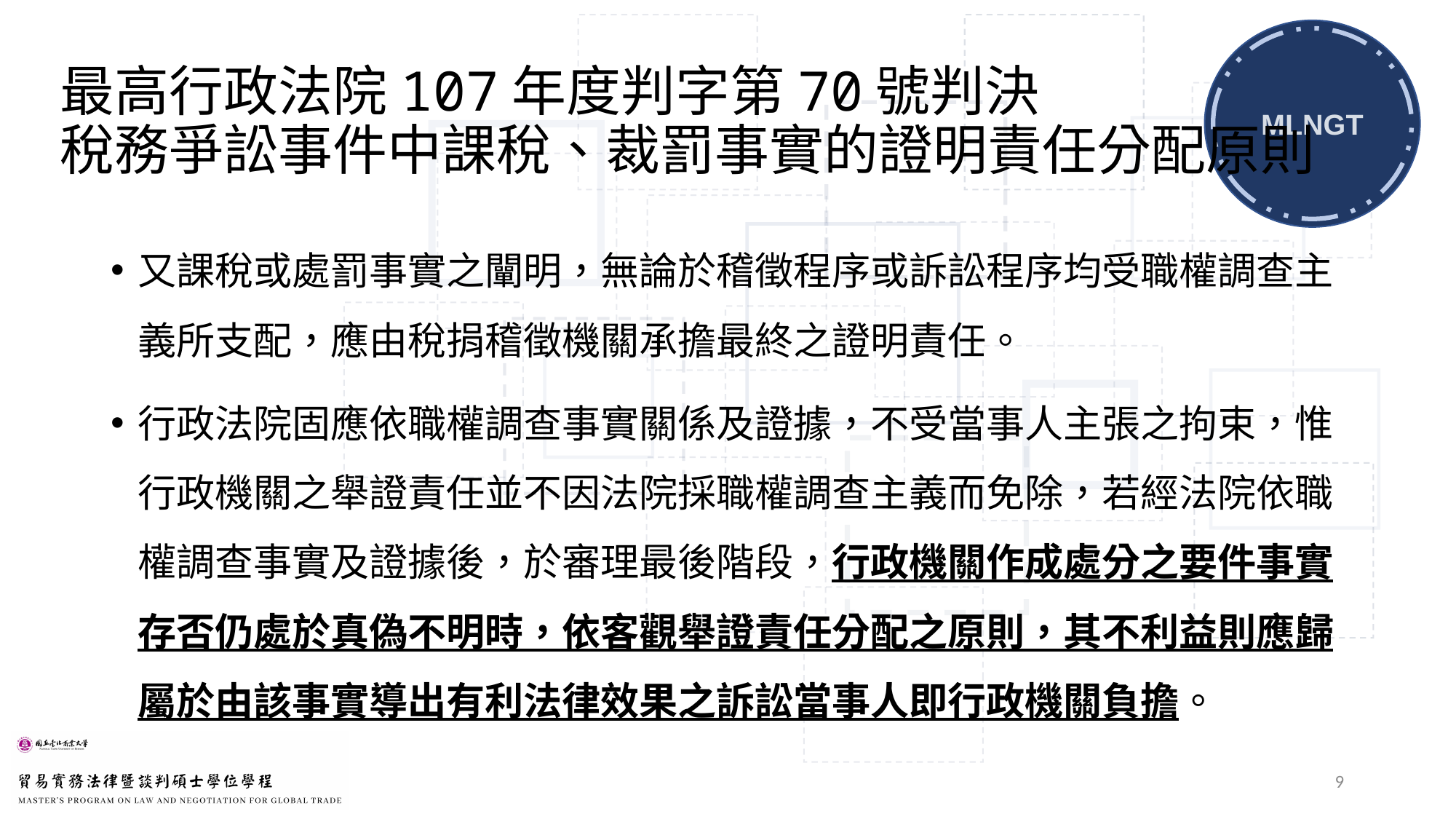

# 最高行政法院107年度判字第70號判決 稅務爭訟事件中課稅、裁罰事實的證明責任分配原則
又課稅或處罰事實之闡明，無論於稽徵程序或訴訟程序均受職權調查主義所支配，應由稅捐稽徵機關承擔最終之證明責任。
行政法院固應依職權調查事實關係及證據，不受當事人主張之拘束，惟行政機關之舉證責任並不因法院採職權調查主義而免除，若經法院依職權調查事實及證據後，於審理最後階段，行政機關作成處分之要件事實存否仍處於真偽不明時，依客觀舉證責任分配之原則，其不利益則應歸屬於由該事實導出有利法律效果之訴訟當事人即行政機關負擔。